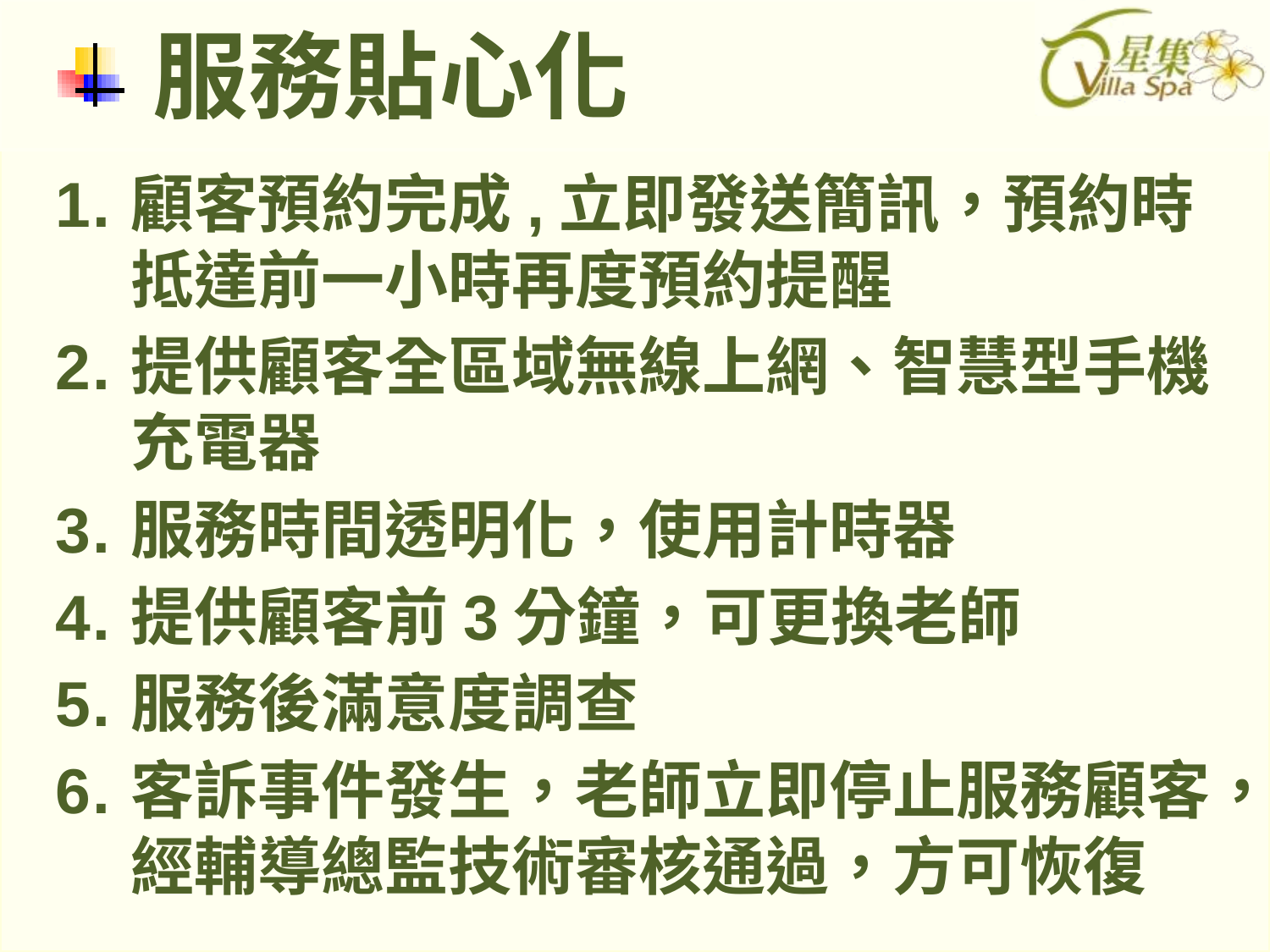

# 服務貼心化
顧客預約完成,立即發送簡訊，預約時抵達前一小時再度預約提醒
提供顧客全區域無線上網、智慧型手機充電器
服務時間透明化，使用計時器
提供顧客前3分鐘，可更換老師
服務後滿意度調查
客訴事件發生，老師立即停止服務顧客，經輔導總監技術審核通過，方可恢復